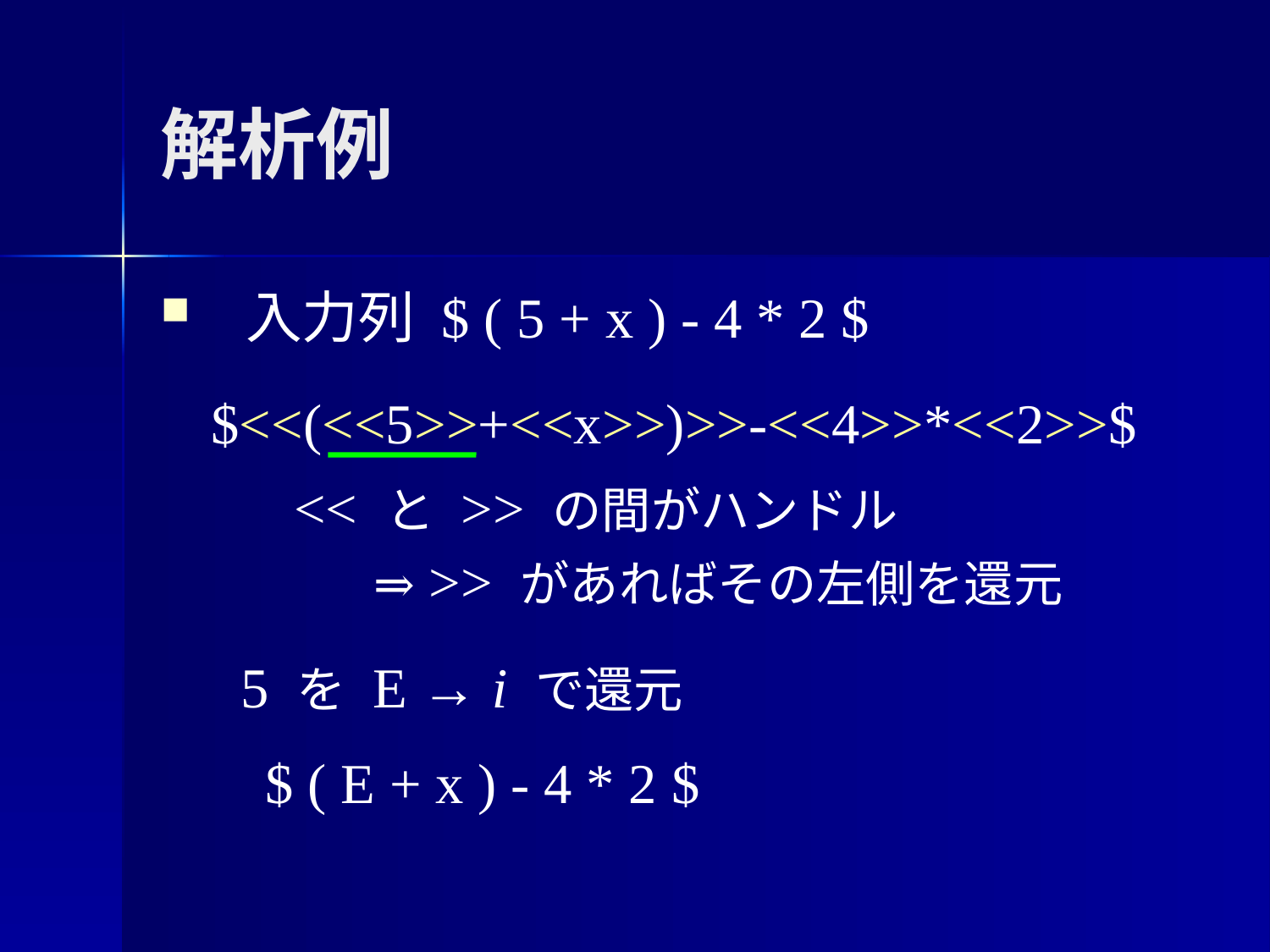

# 解析例
入力列 $ ( 5 + x ) - 4 * 2 $
$<<(<<5>>+<<x>>)>>-<<4>>*<<2>>$

<< と >> の間がハンドル
⇒ >> があればその左側を還元
5 を E → i で還元
$ ( E + x ) - 4 * 2 $